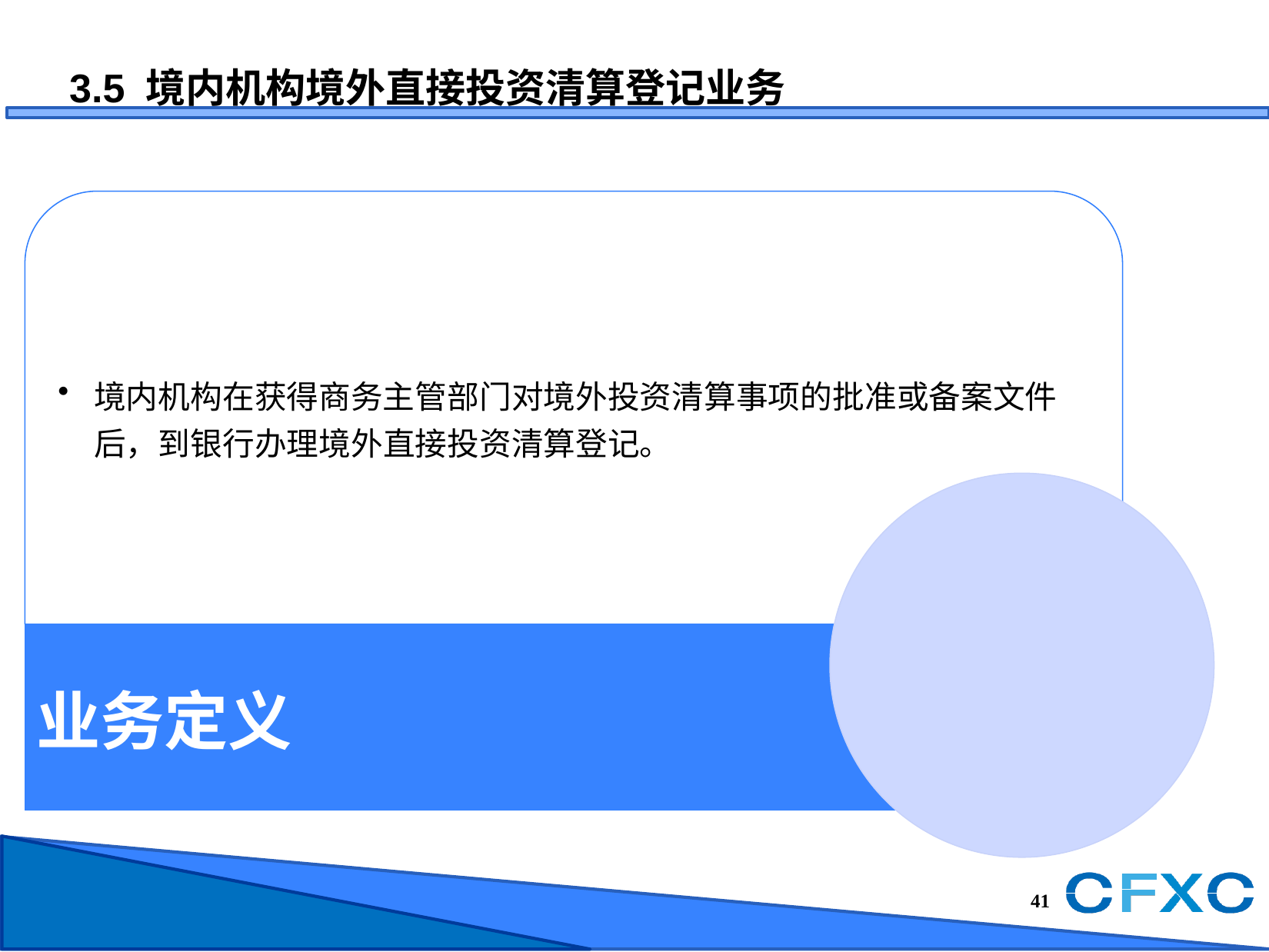

3.5 境内机构境外直接投资清算登记业务
业务定义
境内机构在获得商务主管部门对境外投资清算事项的批准或备案文件后，到银行办理境外直接投资清算登记。
41